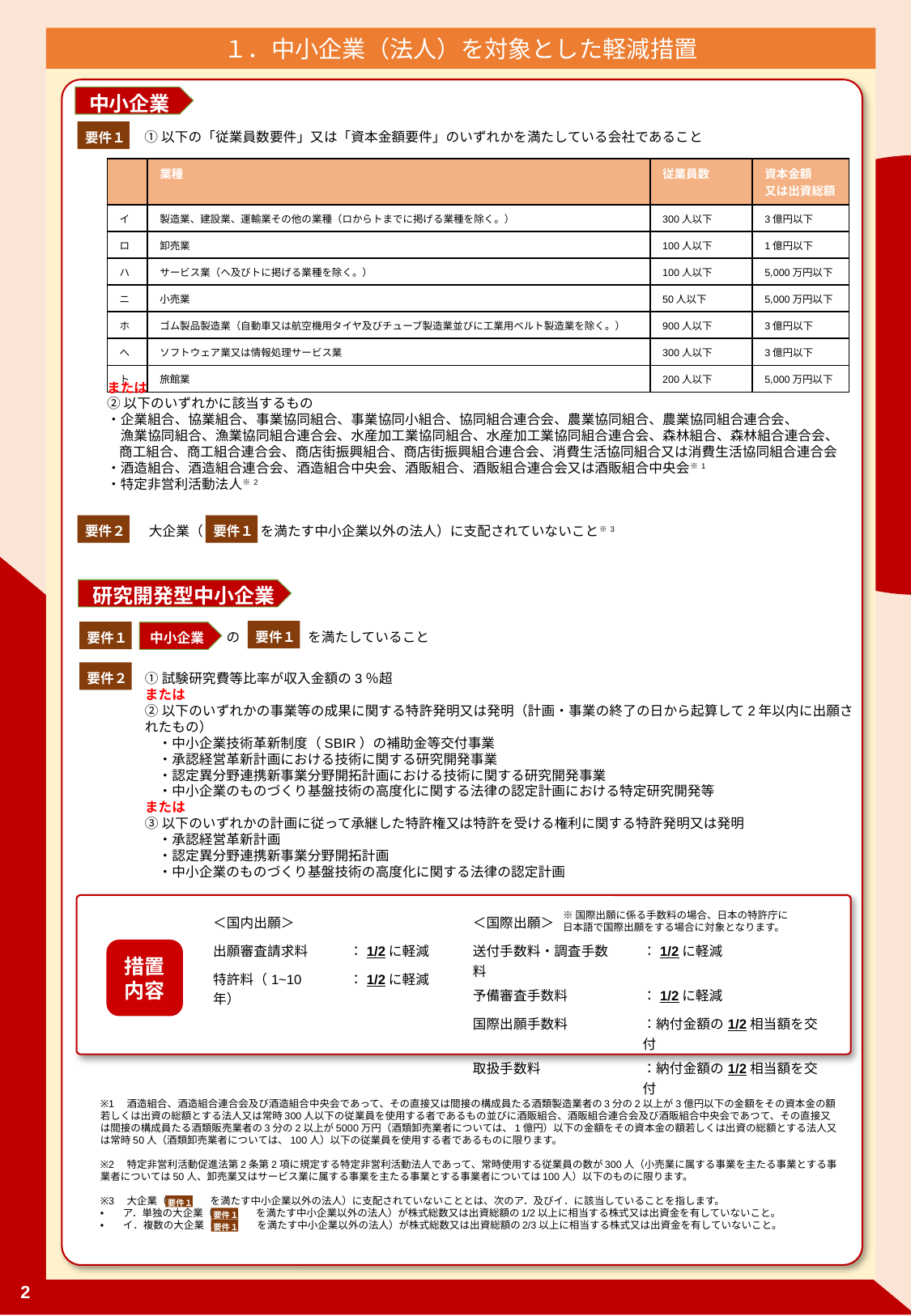

１．中小企業（法人）を対象とした軽減措置

中小企業

要件１
①以下の「従業員数要件」又は「資本金額要件」のいずれかを満たしている会社であること

|  | 業種 | 従業員数 | 資本金額 又は出資総額 |
| --- | --- | --- | --- |
| イ | 製造業、建設業、運輸業その他の業種（ロからトまでに掲げる業種を除く。） | 300人以下 | 3億円以下 |
| ロ | 卸売業 | 100人以下 | 1億円以下 |
| ハ | サービス業（ヘ及びトに掲げる業種を除く。） | 100人以下 | 5,000万円以下 |
| ニ | 小売業 | 50人以下 | 5,000万円以下 |
| ホ | ゴム製品製造業（自動車又は航空機用タイヤ及びチューブ製造業並びに工業用ベルト製造業を除く。） | 900人以下 | 3億円以下 |
| へ | ソフトウェア業又は情報処理サービス業 | 300人以下 | 3億円以下 |
| ト | 旅館業 | 200人以下 | 5,000万円以下 |

または
②以下のいずれかに該当するもの
・企業組合、協業組合、事業協同組合、事業協同小組合、協同組合連合会、農業協同組合、農業協同組合連合会、
　漁業協同組合、漁業協同組合連合会、水産加工業協同組合、水産加工業協同組合連合会、森林組合、森林組合連合会、商工組合、商工組合連合会、商店街振興組合、商店街振興組合連合会、消費生活協同組合又は消費生活協同組合連合会
・酒造組合、酒造組合連合会、酒造組合中央会、酒販組合、酒販組合連合会又は酒販組合中央会※1
・特定非営利活動法人※2

要件１

要件２
大企業（　　　　 を満たす中小企業以外の法人）に支配されていないこと※3

研究開発型中小企業

要件１

要件１

中小企業
　　　　　　の　　　　　を満たしていること

要件２
①試験研究費等比率が収入金額の3％超
または
②以下のいずれかの事業等の成果に関する特許発明又は発明（計画・事業の終了の日から起算して2年以内に出願されたもの）
　・中小企業技術革新制度（SBIR）の補助金等交付事業
　・承認経営革新計画における技術に関する研究開発事業
　・認定異分野連携新事業分野開拓計画における技術に関する研究開発事業
　・中小企業のものづくり基盤技術の高度化に関する法律の認定計画における特定研究開発等
または
③以下のいずれかの計画に従って承継した特許権又は特許を受ける権利に関する特許発明又は発明
　・承認経営革新計画
　・認定異分野連携新事業分野開拓計画
　・中小企業のものづくり基盤技術の高度化に関する法律の認定計画

※国際出願に係る手数料の場合、日本の特許庁に日本語で国際出願をする場合に対象となります。
| ＜国内出願＞ |  |
| --- | --- |
| 出願審査請求料 | ：1/2に軽減 |
| 特許料（1~10年） | ：1/2に軽減 |
| ＜国際出願＞ |  |
| --- | --- |
| 送付手数料・調査手数料 | ：1/2に軽減 |
| 予備審査手数料 | ：1/2に軽減 |
| 国際出願手数料 | ：納付金額の1/2相当額を交付 |
| 取扱手数料 | ：納付金額の1/2相当額を交付 |

措置
内容
※1　酒造組合、酒造組合連合会及び酒造組合中央会であって、その直接又は間接の構成員たる酒類製造業者の3分の2以上が3億円以下の金額をその資本金の額若しくは出資の総額とする法人又は常時300人以下の従業員を使用する者であるもの並びに酒販組合、酒販組合連合会及び酒販組合中央会であつて、その直接又は間接の構成員たる酒類販売業者の3分の2以上が5000万円（酒類卸売業者については、1億円）以下の金額をその資本金の額若しくは出資の総額とする法人又は常時50人（酒類卸売業者については、100人）以下の従業員を使用する者であるものに限ります。

※2　特定非営利活動促進法第2条第2項に規定する特定非営利活動法人であって、常時使用する従業員の数が300人（小売業に属する事業を主たる事業とする事業者については50人、卸売業又はサービス業に属する事業を主たる事業とする事業者については100人）以下のものに限ります。

※3　大企業（　　　　 を満たす中小企業以外の法人）に支配されていないこととは、次のア．及びイ．に該当していることを指します。
ア．単独の大企業（　　　　 を満たす中小企業以外の法人）が株式総数又は出資総額の1/2以上に相当する株式又は出資金を有していないこと。
イ．複数の大企業（　　　　 を満たす中小企業以外の法人）が株式総数又は出資総額の2/3以上に相当する株式又は出資金を有していないこと。
要件１

要件１

要件１

2